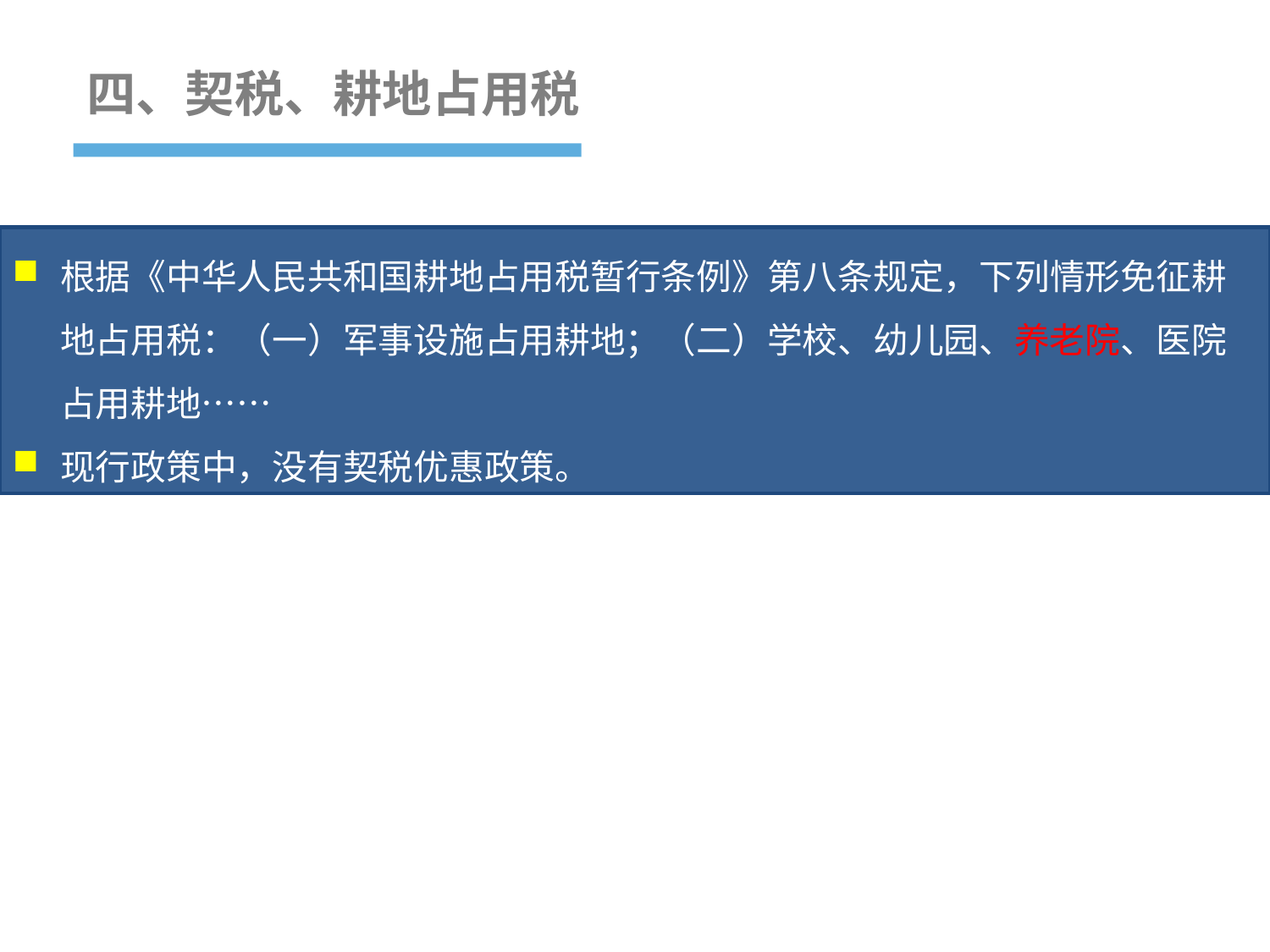

四、契税、耕地占用税
根据《中华人民共和国耕地占用税暂行条例》第八条规定，下列情形免征耕地占用税：（一）军事设施占用耕地；（二）学校、幼儿园、养老院、医院占用耕地……
现行政策中，没有契税优惠政策。